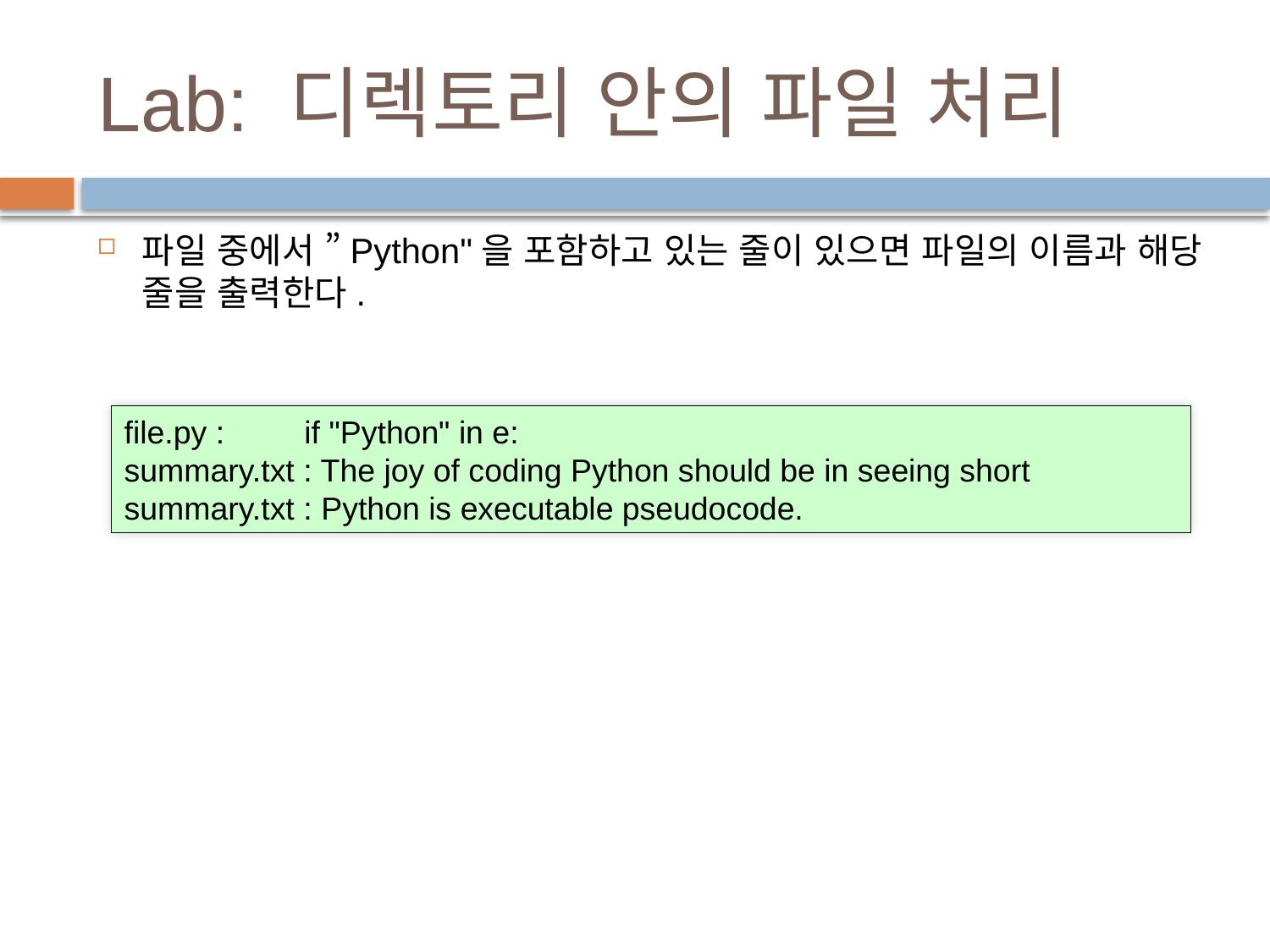

# Lab: 디렉토리 안의 파일 처리
파일 중에서 ”Python"을 포함하고 있는 줄이 있으면 파일의 이름과 해당 줄을 출력한다.
file.py :         if "Python" in e:
summary.txt : The joy of coding Python should be in seeing short
summary.txt : Python is executable pseudocode.